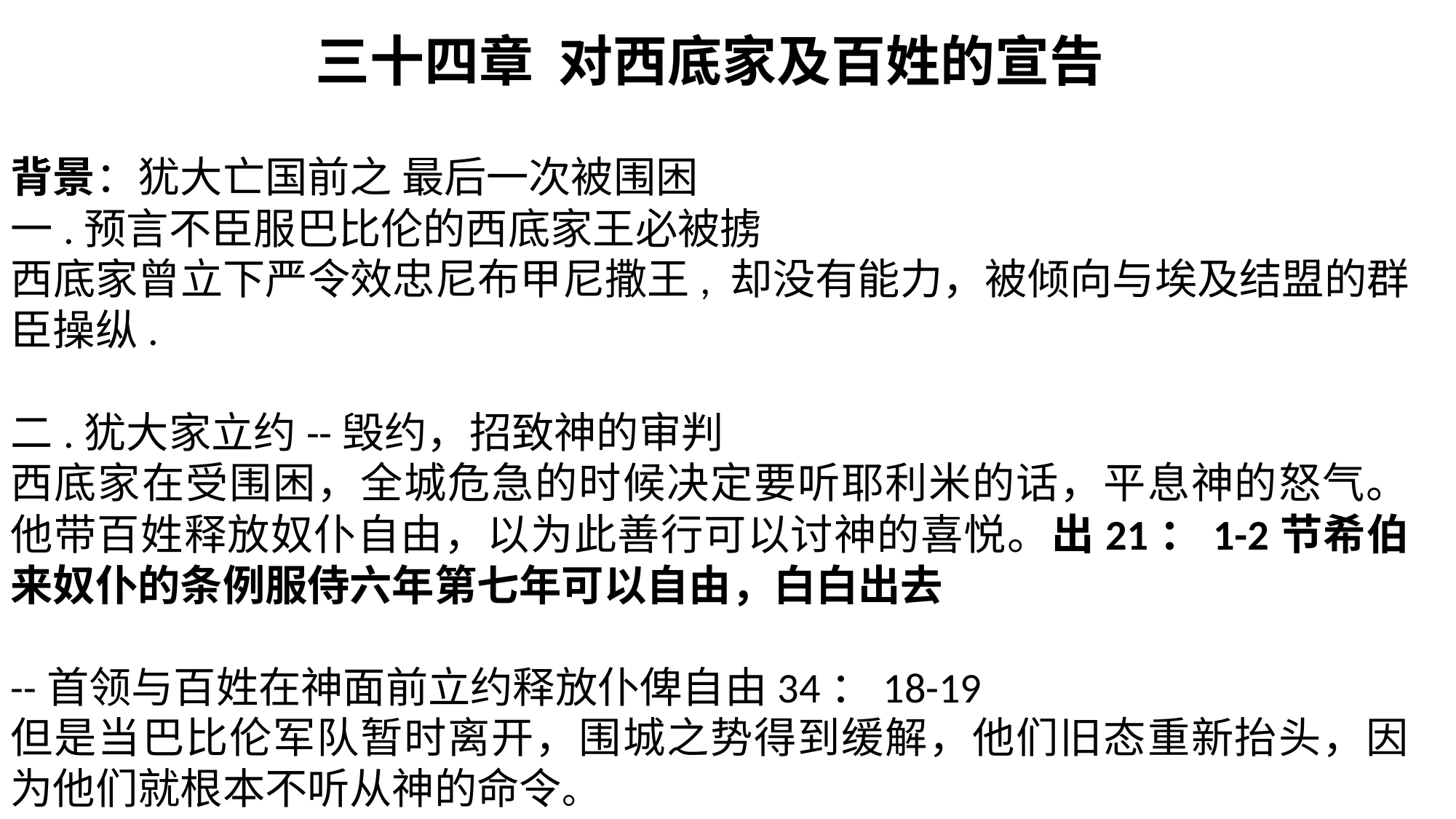

三十四章  对西底家及百姓的宣告

背景：犹大亡国前之 最后一次被围困
一.预言不臣服巴比伦的西底家王必被掳
西底家曾立下严令效忠尼布甲尼撒王, 却没有能力，被倾向与埃及结盟的群臣操纵.

二.犹大家立约--毁约，招致神的审判
西底家在受围困，全城危急的时候决定要听耶利米的话，平息神的怒气。他带百姓释放奴仆自由，以为此善行可以讨神的喜悦。出21：1-2节希伯来奴仆的条例服侍六年第七年可以自由，白白出去

--首领与百姓在神面前立约释放仆俾自由34：18-19
但是当巴比伦军队暂时离开，围城之势得到缓解，他们旧态重新抬头，因为他们就根本不听从神的命令。